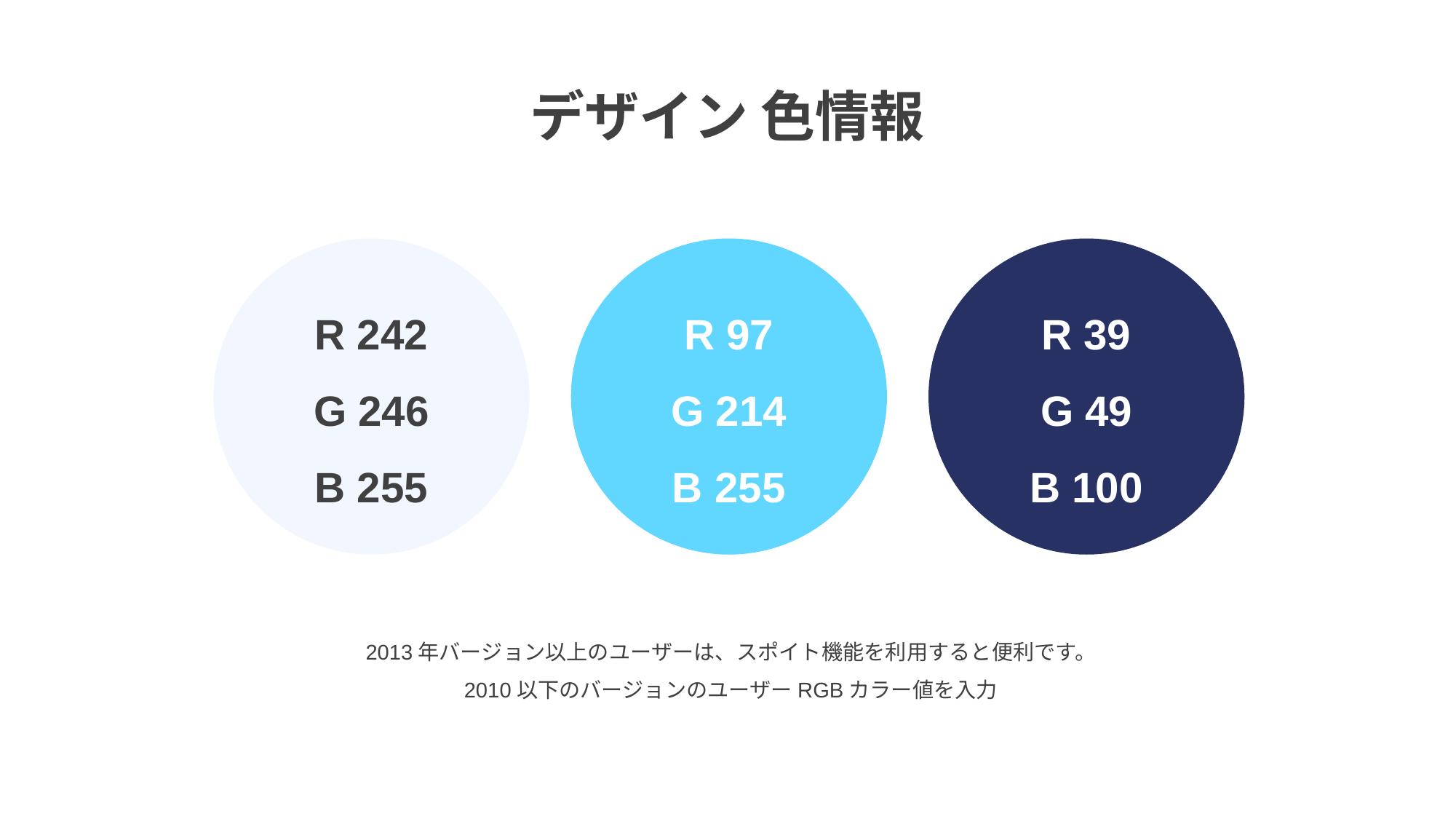

デザイン 色情報
R 242
G 246
B 255
R 97
G 214
B 255
R 39
G 49
B 100
2013年バージョン以上のユーザーは、スポイト機能を利用すると便利です。
2010以下のバージョンのユーザーRGBカラー値を入力